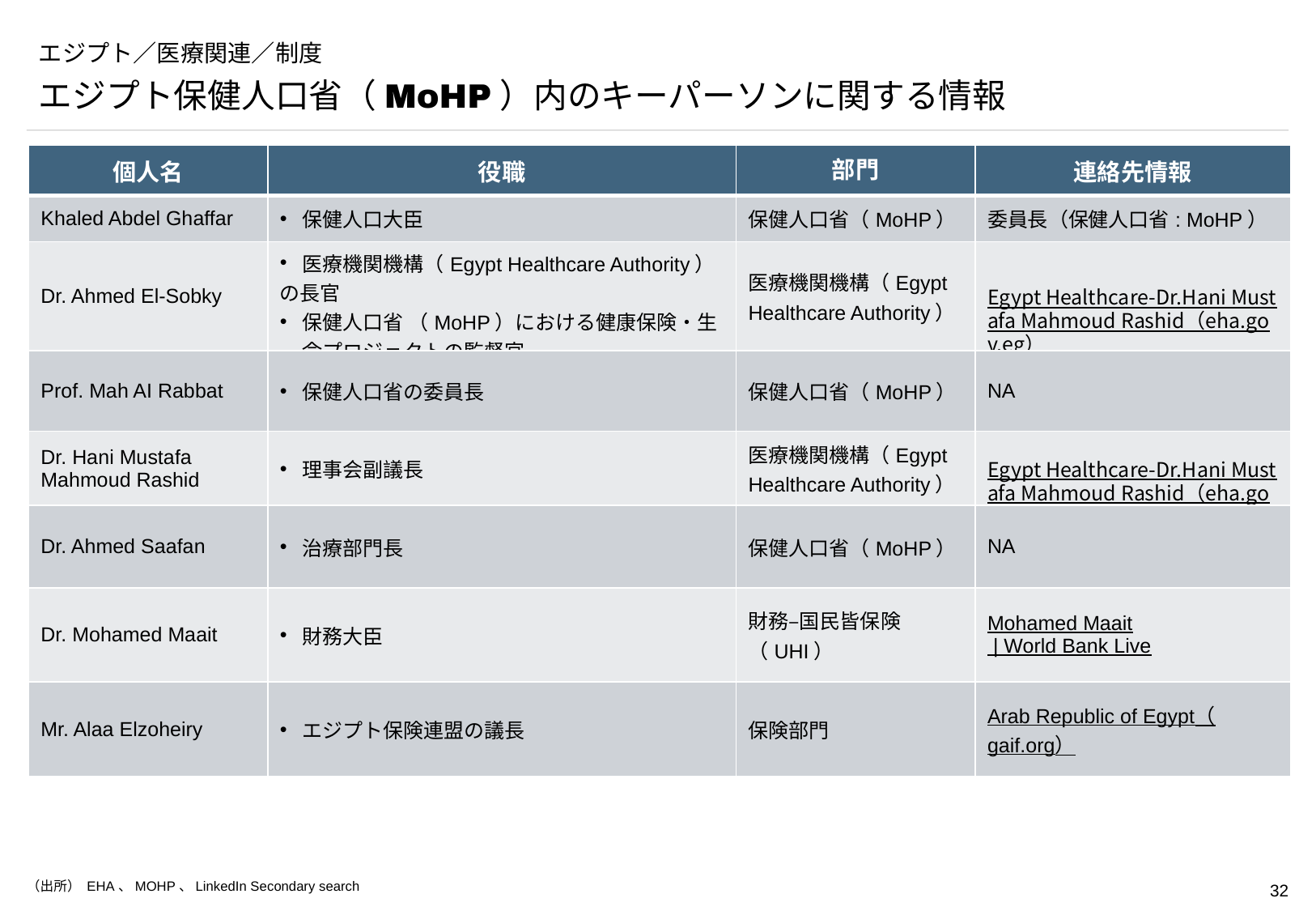

# エジプト／医療関連／制度
エジプト保健人口省（MoHP）内のキーパーソンに関する情報
| 個人名 | 役職 | 部門 | 連絡先情報 |
| --- | --- | --- | --- |
| Khaled Abdel Ghaffar | 保健人口大臣 | 保健人口省（MoHP） | 委員長（保健人口省: MoHP） |
| Dr. Ahmed El-Sobky | 医療機関機構（Egypt Healthcare Authority） の長官 保健人口省 （MoHP）における健康保険・生命プロジェクトの監督官 | 医療機関機構（Egypt Healthcare Authority） | Egypt Healthcare-Dr.Hani Mustafa Mahmoud Rashid（eha.gov.eg） |
| Prof. Mah AI Rabbat | 保健人口省の委員長 | 保健人口省（MoHP） | NA |
| Dr. Hani Mustafa Mahmoud Rashid | 理事会副議長 | 医療機関機構（Egypt Healthcare Authority） | Egypt Healthcare-Dr.Hani Mustafa Mahmoud Rashid（eha.gov.eg） |
| Dr. Ahmed Saafan | 治療部門長 | 保健人口省（MoHP） | NA |
| Dr. Mohamed Maait | 財務大臣 | 財務–国民皆保険（UHI） | Mohamed Maait | World Bank Live |
| Mr. Alaa Elzoheiry | エジプト保険連盟の議長 | 保険部門 | Arab Republic of Egypt（gaif.org） |
（出所） EHA、MOHP、LinkedIn Secondary search